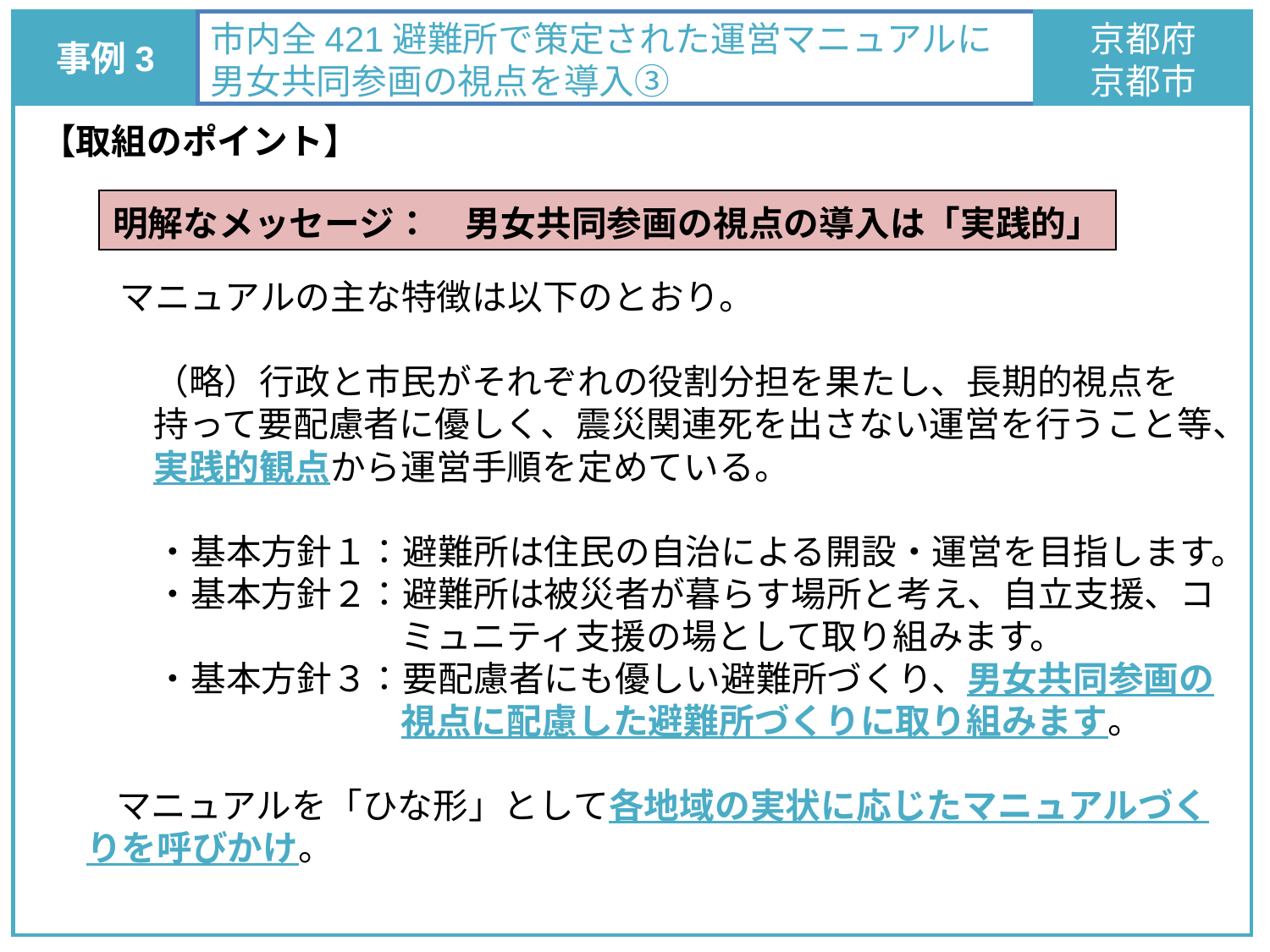

事例3
市内全421避難所で策定された運営マニュアルに
男女共同参画の視点を導入③
京都府
京都市
【取組のポイント】

マニュアルの主な特徴は以下のとおり。

（略）行政と市民がそれぞれの役割分担を果たし、長期的視点を持って要配慮者に優しく、震災関連死を出さない運営を行うこと等、実践的観点から運営手順を定めている。

・基本方針１：避難所は住民の自治による開設・運営を目指します。
・基本方針２：避難所は被災者が暮らす場所と考え、自立支援、コミュニティ支援の場として取り組みます。
・基本方針３：要配慮者にも優しい避難所づくり、男女共同参画の視点に配慮した避難所づくりに取り組みます。

マニュアルを「ひな形」として各地域の実状に応じたマニュアルづくりを呼びかけ。
明解なメッセージ：　男女共同参画の視点の導入は「実践的」